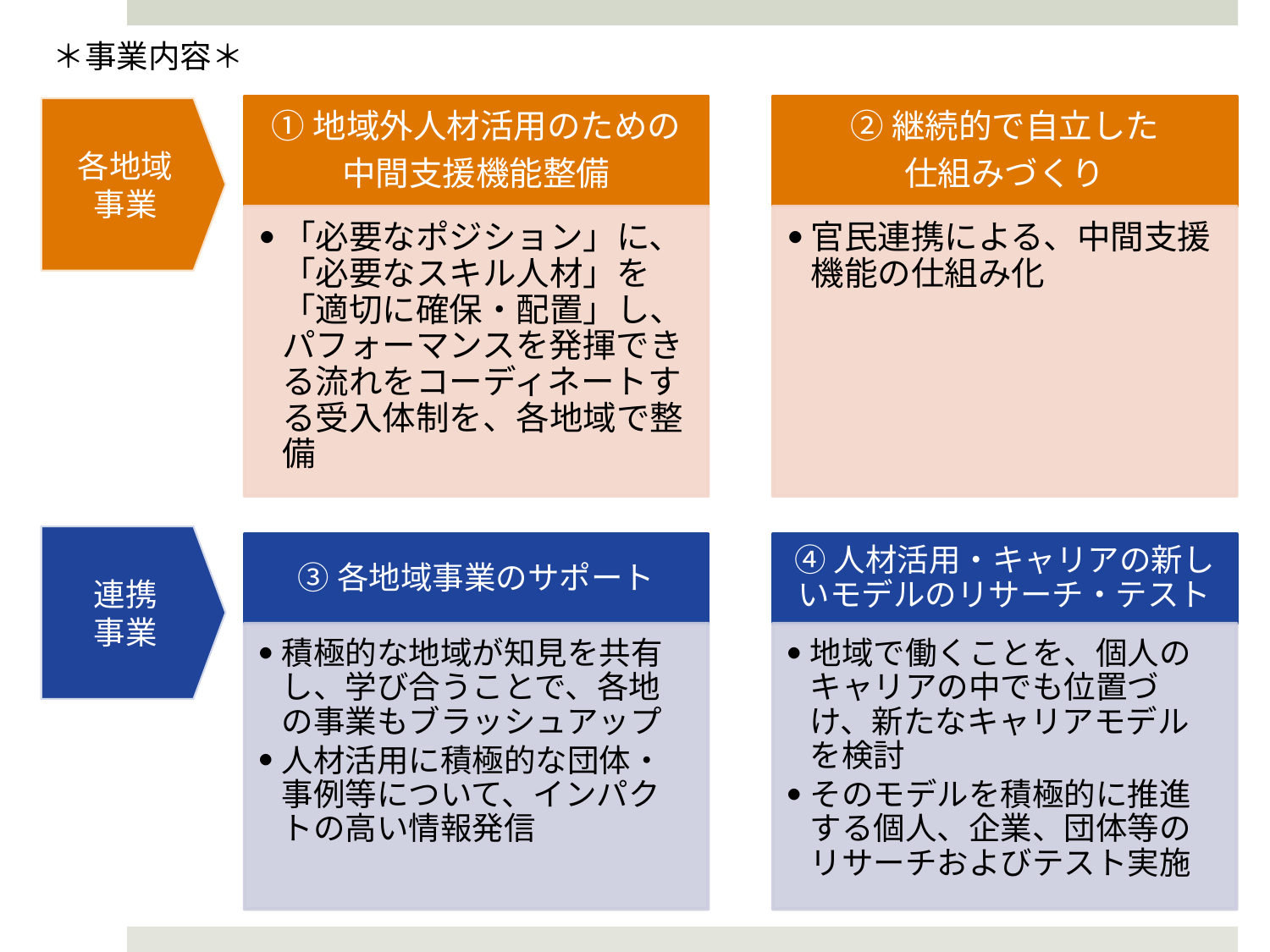

＊事業内容＊

①地域外人材活用のための
中間支援機能整備

②継続的で自立した
仕組みづくり

「必要なポジション」に、「必要なスキル人材」を「適切に確保・配置」し、パフォーマンスを発揮できる流れをコーディネートする受入体制を、各地域で整備

官民連携による、中間支援機能の仕組み化
各地域
事業
連携
事業

③各地域事業のサポート

④人材活用・キャリアの新しいモデルのリサーチ・テスト

積極的な地域が知見を共有し、学び合うことで、各地の事業もブラッシュアップ
人材活用に積極的な団体・事例等について、インパクトの高い情報発信

地域で働くことを、個人のキャリアの中でも位置づけ、新たなキャリアモデルを検討
そのモデルを積極的に推進する個人、企業、団体等のリサーチおよびテスト実施